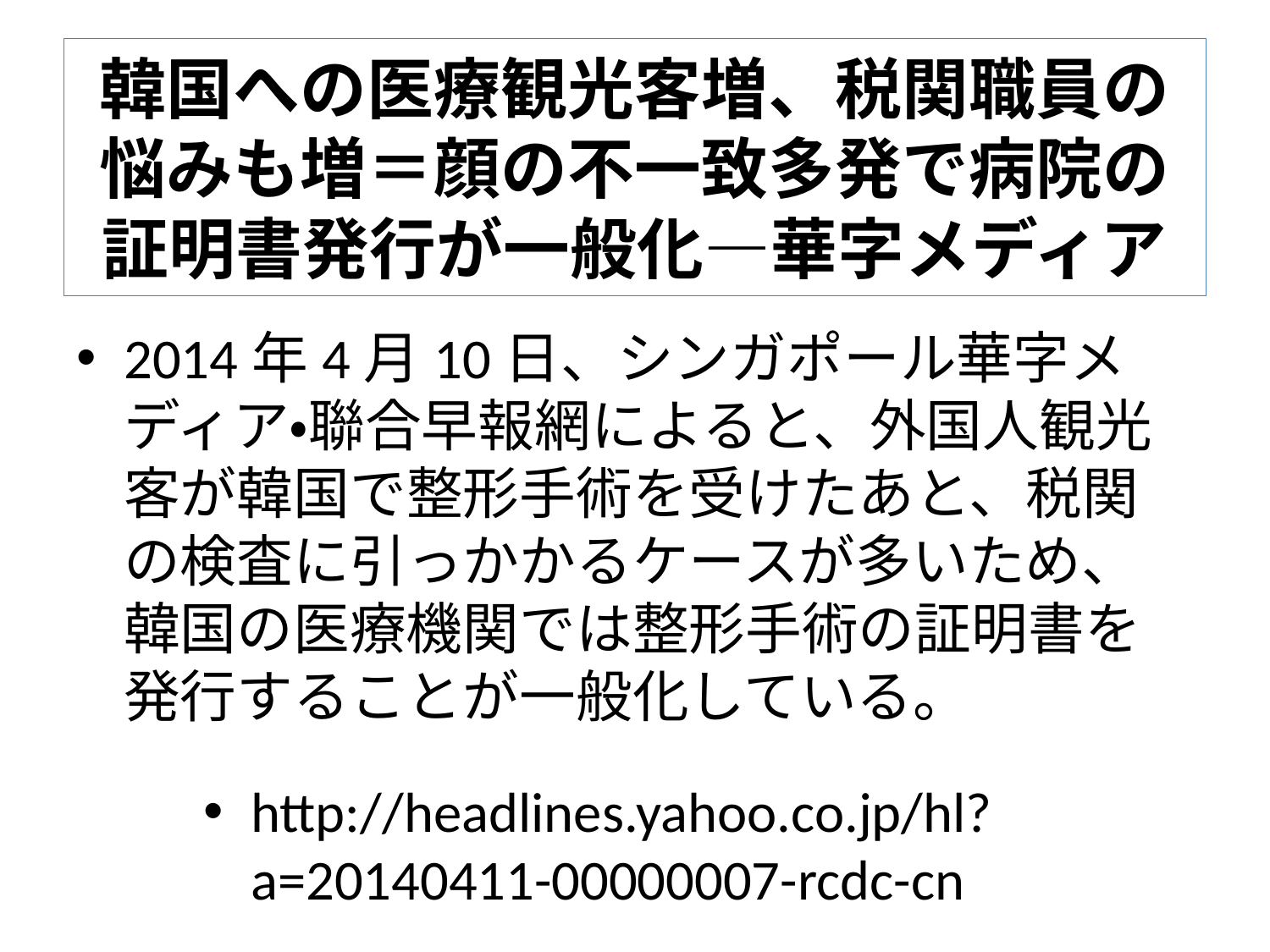

# 韓国への医療観光客増、税関職員の悩みも増＝顔の不一致多発で病院の証明書発行が一般化―華字メディア
2014年4月10日、シンガポール華字メディア・聯合早報網によると、外国人観光客が韓国で整形手術を受けたあと、税関の検査に引っかかるケースが多いため、韓国の医療機関では整形手術の証明書を発行することが一般化している。
http://headlines.yahoo.co.jp/hl?a=20140411-00000007-rcdc-cn